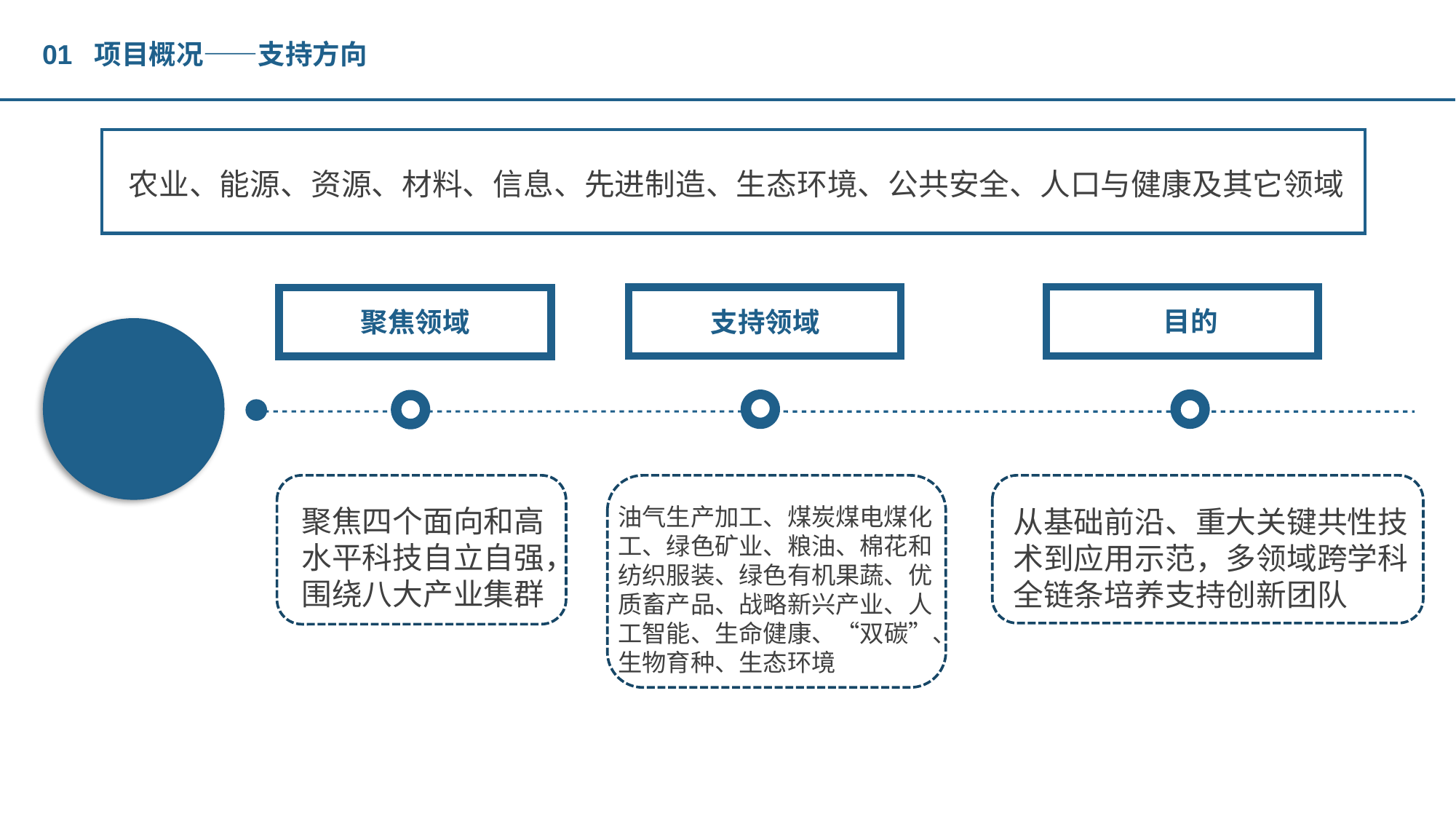

01  项目概况——支持方向

农业、能源、资源、材料、信息、先进制造、生态环境、公共安全、人口与健康及其它领域

目的

从基础前沿、重大关键共性技术到应用示范，多领域跨学科全链条培养支持创新团队

支持领域

油气生产加工、煤炭煤电煤化工、绿色矿业、粮油、棉花和纺织服装、绿色有机果蔬、优质畜产品、战略新兴产业、人工智能、生命健康、“双碳”、生物育种、生态环境

聚焦领域

聚焦四个面向和高水平科技自立自强，围绕八大产业集群